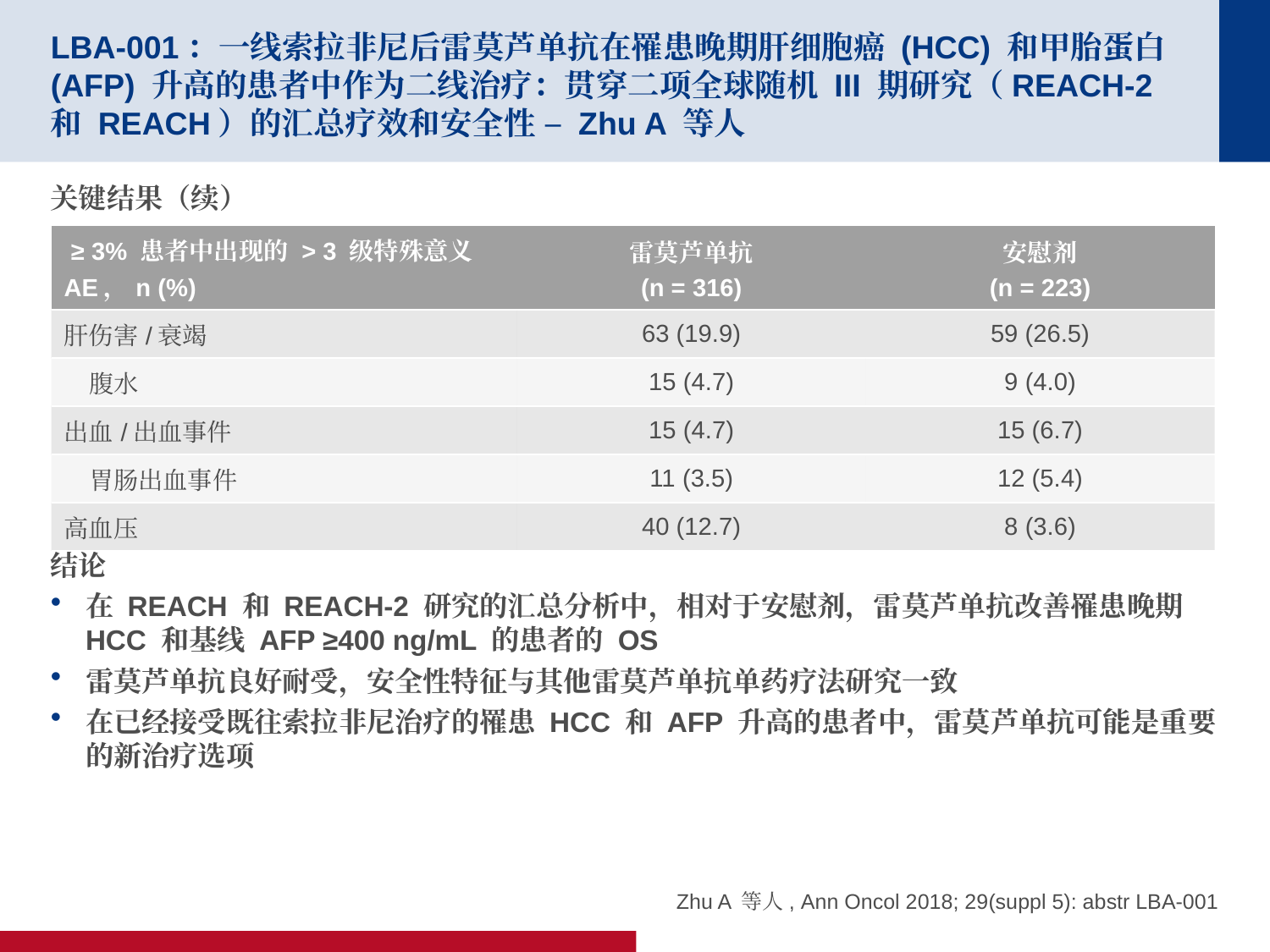

# LBA-001：一线索拉非尼后雷莫芦单抗在罹患晚期肝细胞癌 (HCC) 和甲胎蛋白 (AFP) 升高的患者中作为二线治疗：贯穿二项全球随机 III 期研究（REACH-2 和 REACH）的汇总疗效和安全性 – Zhu A 等人
关键结果（续）

结论
在 REACH 和 REACH-2 研究的汇总分析中，相对于安慰剂，雷莫芦单抗改善罹患晚期 HCC 和基线 AFP ≥400 ng/mL 的患者的 OS
雷莫芦单抗良好耐受，安全性特征与其他雷莫芦单抗单药疗法研究一致
在已经接受既往索拉非尼治疗的罹患 HCC 和 AFP 升高的患者中，雷莫芦单抗可能是重要的新治疗选项

| ≥ 3% 患者中出现的 > 3 级特殊意义 AE，n (%) | 雷莫芦单抗 (n = 316) | 安慰剂 (n = 223) |
| --- | --- | --- |
| 肝伤害/衰竭 | 63 (19.9) | 59 (26.5) |
| 腹水 | 15 (4.7) | 9 (4.0) |
| 出血/出血事件 | 15 (4.7) | 15 (6.7) |
| 胃肠出血事件 | 11 (3.5) | 12 (5.4) |
| 高血压 | 40 (12.7) | 8 (3.6) |
Zhu A 等人, Ann Oncol 2018; 29(suppl 5): abstr LBA-001